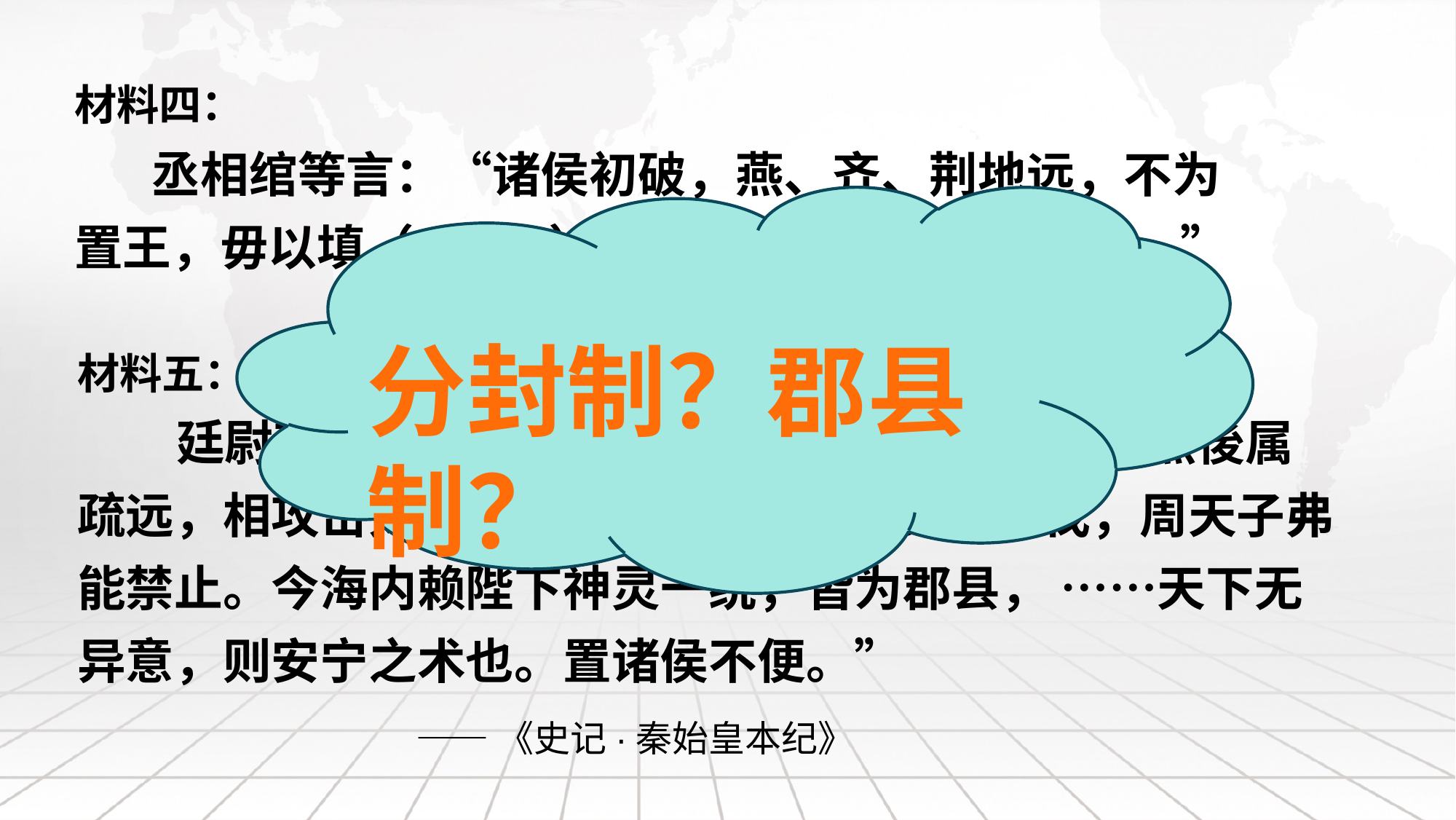

材料四：
       丞相绾等言：“诸侯初破，燕、齐、荆地远，不为置王，毋以填（zhèn）之。请立诸子，唯上幸许。”
                                    ——《史记·秦始皇本纪》

分封制？郡县制？
材料五：
        廷尉李斯议曰：“周文武所封子弟同姓甚众，然後属疏远，相攻击如仇雠（chóu），诸侯更相诛伐，周天子弗能禁止。今海内赖陛下神灵一统，皆为郡县， ……天下无异意，则安宁之术也。置诸侯不便。”
                               ——《史记·秦始皇本纪》